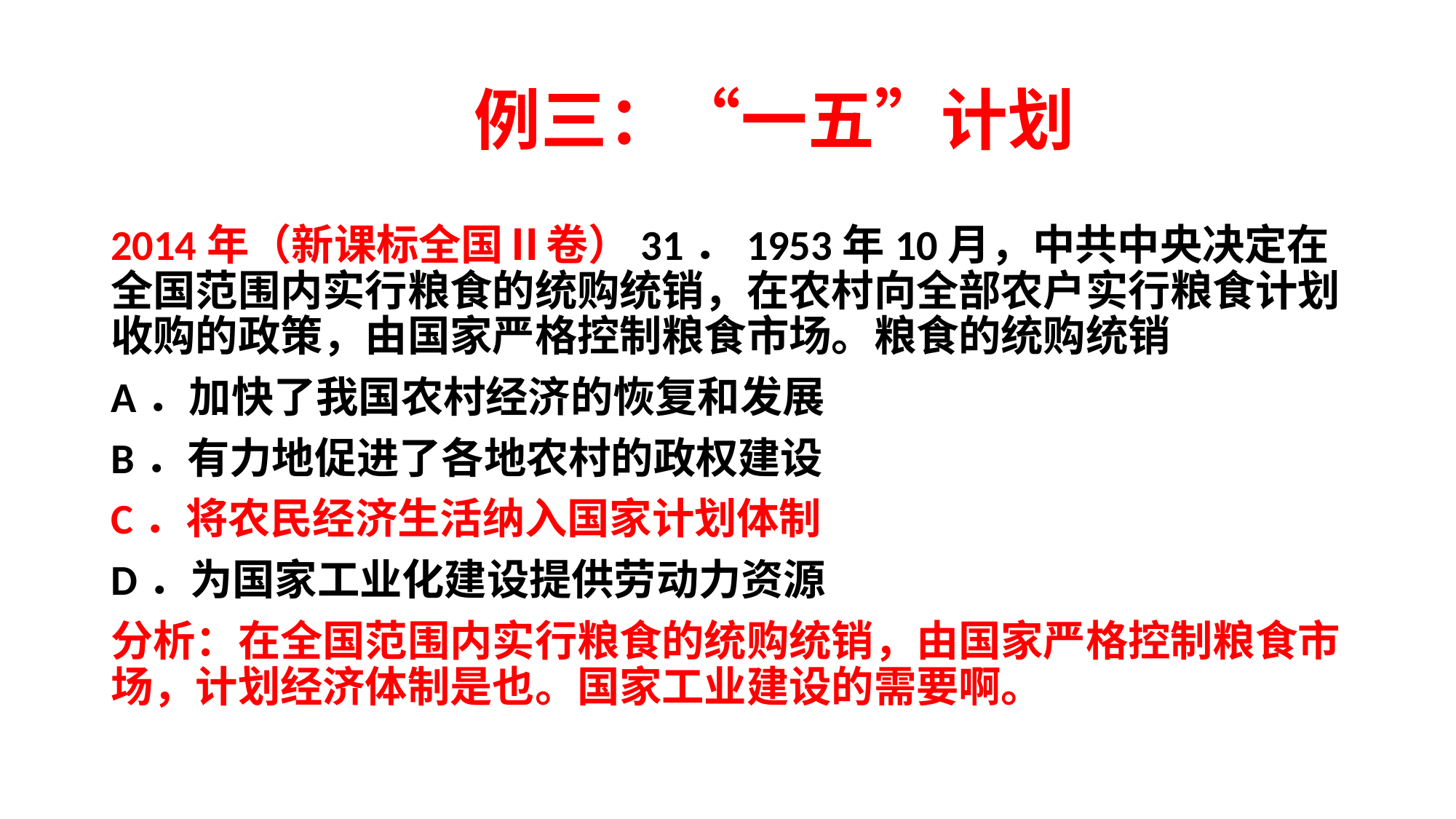

# 例三：“一五”计划
2014年（新课标全国Ⅱ卷）31．1953年10月，中共中央决定在全国范围内实行粮食的统购统销，在农村向全部农户实行粮食计划收购的政策，由国家严格控制粮食市场。粮食的统购统销
A．加快了我国农村经济的恢复和发展
B．有力地促进了各地农村的政权建设
C．将农民经济生活纳入国家计划体制
D．为国家工业化建设提供劳动力资源
分析：在全国范围内实行粮食的统购统销，由国家严格控制粮食市场，计划经济体制是也。国家工业建设的需要啊。